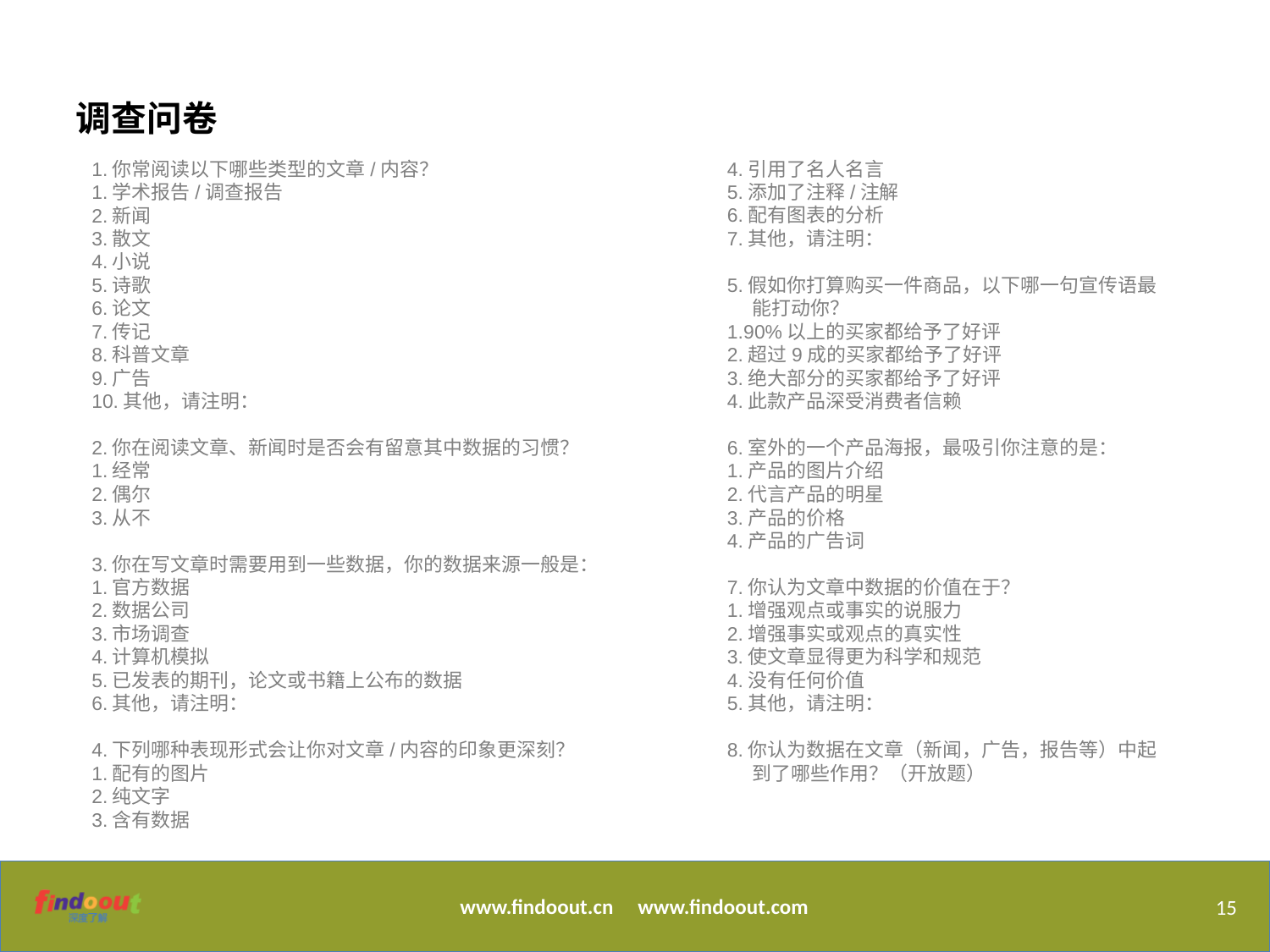

调查问卷
1.你常阅读以下哪些类型的文章/内容？
1.学术报告/调查报告
2.新闻
3.散文
4.小说
5.诗歌
6.论文
7.传记
8.科普文章
9.广告
10.其他，请注明：

2.你在阅读文章、新闻时是否会有留意其中数据的习惯？
1.经常
2.偶尔
3.从不

3.你在写文章时需要用到一些数据，你的数据来源一般是：
1.官方数据
2.数据公司
3.市场调查
4.计算机模拟
5.已发表的期刊，论文或书籍上公布的数据
6.其他，请注明：

4.下列哪种表现形式会让你对文章/内容的印象更深刻？
1.配有的图片
2.纯文字
3.含有数据
4.引用了名人名言
5.添加了注释/注解
6.配有图表的分析
7.其他，请注明：

5.假如你打算购买一件商品，以下哪一句宣传语最能打动你？
1.90%以上的买家都给予了好评
2.超过9成的买家都给予了好评
3.绝大部分的买家都给予了好评
4.此款产品深受消费者信赖

6.室外的一个产品海报，最吸引你注意的是：
1.产品的图片介绍
2.代言产品的明星
3.产品的价格
4.产品的广告词

7.你认为文章中数据的价值在于？
1.增强观点或事实的说服力
2.增强事实或观点的真实性
3.使文章显得更为科学和规范
4.没有任何价值
5.其他，请注明：

8.你认为数据在文章（新闻，广告，报告等）中起到了哪些作用？（开放题）

15